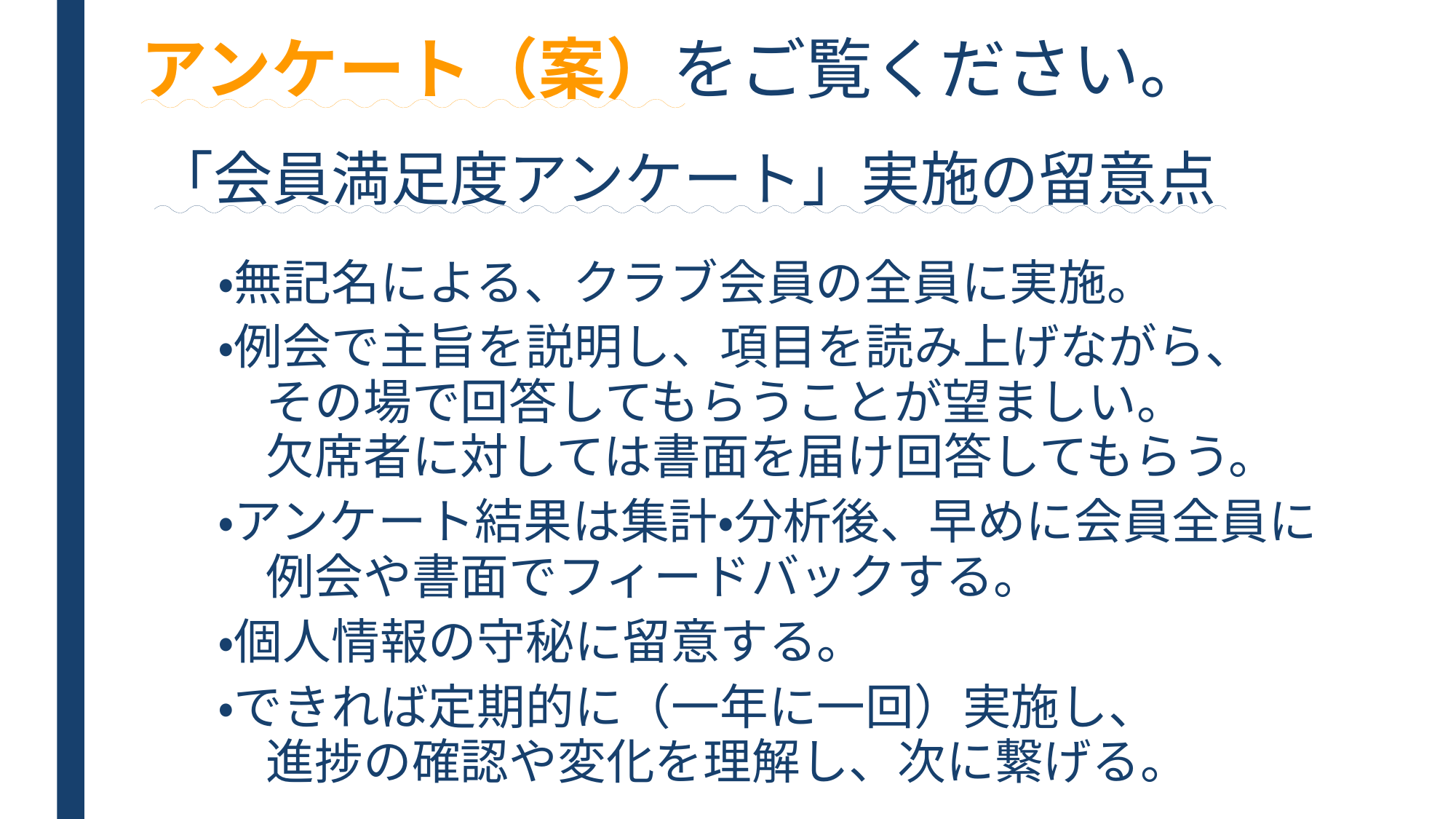

# アンケート（案）をご覧ください。
「会員満足度アンケート」実施の留意点
・無記名による、クラブ会員の全員に実施。
・例会で主旨を説明し、項目を読み上げながら、
　その場で回答してもらうことが望ましい。
　欠席者に対しては書面を届け回答してもらう。
・アンケート結果は集計・分析後、早めに会員全員に
　例会や書面でフィードバックする。
・個人情報の守秘に留意する。
・できれば定期的に（一年に一回）実施し、
　進捗の確認や変化を理解し、次に繋げる。